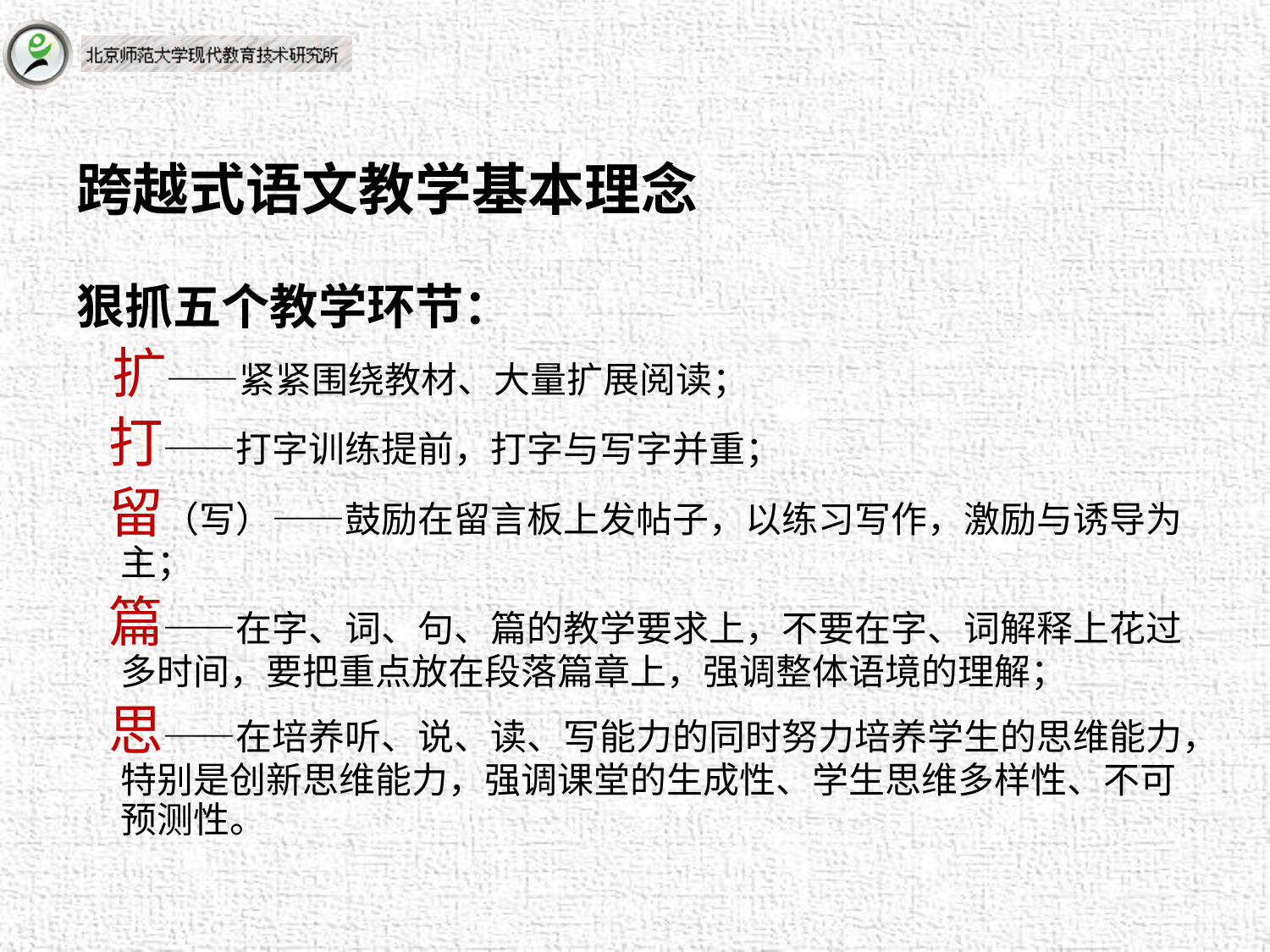

# 跨越式语文教学基本理念
狠抓五个教学环节：
  扩——紧紧围绕教材、大量扩展阅读；
   打——打字训练提前，打字与写字并重；
   留（写）——鼓励在留言板上发帖子，以练习写作，激励与诱导为主；
   篇——在字、词、句、篇的教学要求上，不要在字、词解释上花过多时间，要把重点放在段落篇章上，强调整体语境的理解；
   思——在培养听、说、读、写能力的同时努力培养学生的思维能力，特别是创新思维能力，强调课堂的生成性、学生思维多样性、不可预测性。